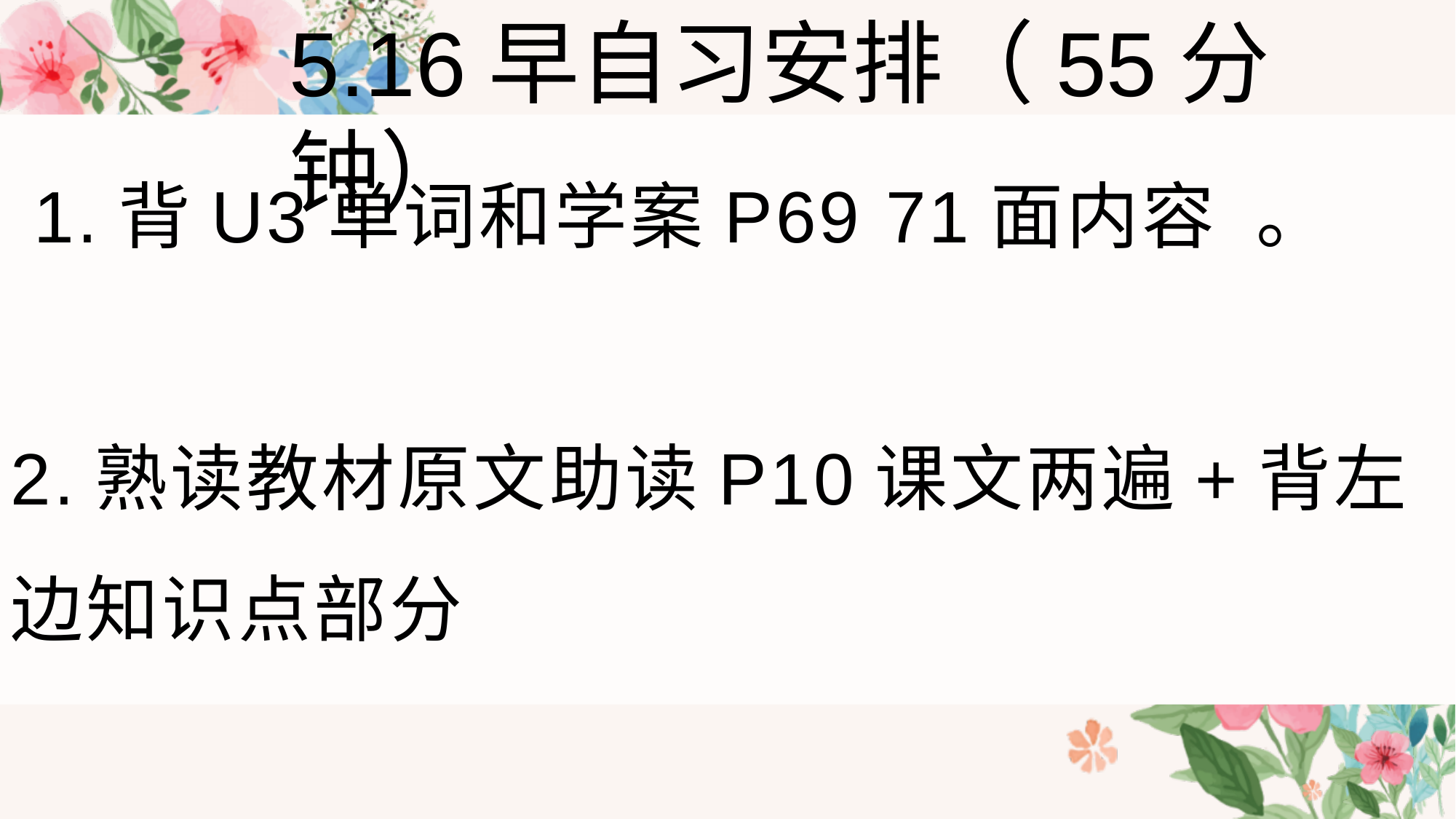

5.16早自习安排（55分钟）
 1.背U3单词和学案P69 71面内容  。

2.熟读教材原文助读P10课文两遍+背左边知识点部分